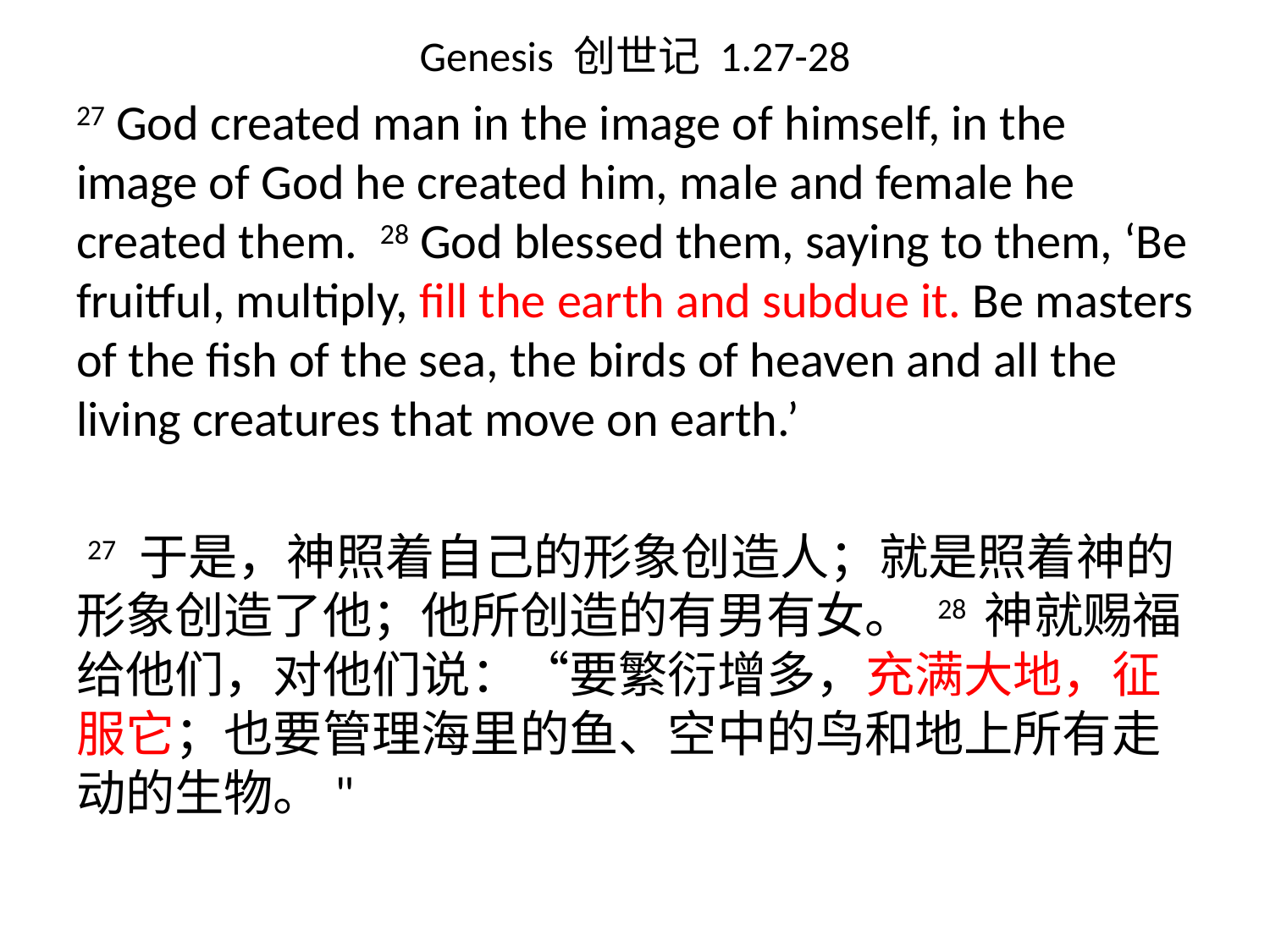

# Genesis 创世记 1.27-28
27 God created man in the image of himself, in the image of God he created him, male and female he created them.  28 God blessed them, saying to them, ‘Be fruitful, multiply, fill the earth and subdue it. Be masters of the fish of the sea, the birds of heaven and all the living creatures that move on earth.’

 27 于是，神照着自己的形象创造人；就是照着神的形象创造了他；他所创造的有男有女。 28 神就赐福给他们，对他们说：“要繁衍增多，充满大地，征服它；也要管理海里的鱼、空中的鸟和地上所有走动的生物。"